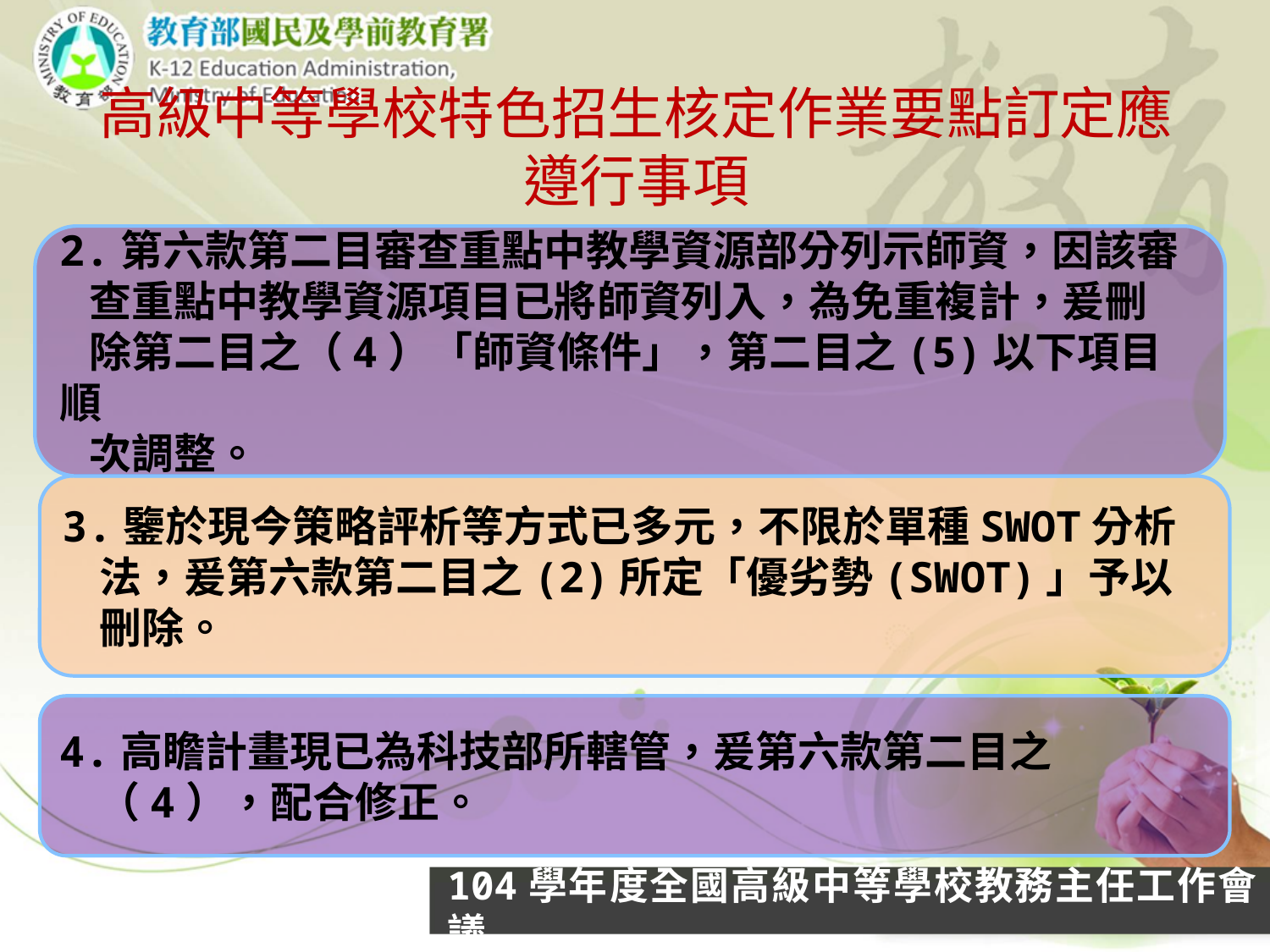

# 高級中等學校特色招生核定作業要點訂定應遵行事項
2.第六款第二目審查重點中教學資源部分列示師資，因該審
  查重點中教學資源項目已將師資列入，為免重複計，爰刪
  除第二目之（4）「師資條件」，第二目之(5)以下項目順
  次調整。
3.鑒於現今策略評析等方式已多元，不限於單種SWOT分析法，爰第六款第二目之(2)所定「優劣勢(SWOT)」予以刪除。
4.高瞻計畫現已為科技部所轄管，爰第六款第二目之（4），配合修正。
104學年度全國高級中等學校教務主任工作會議
20
20